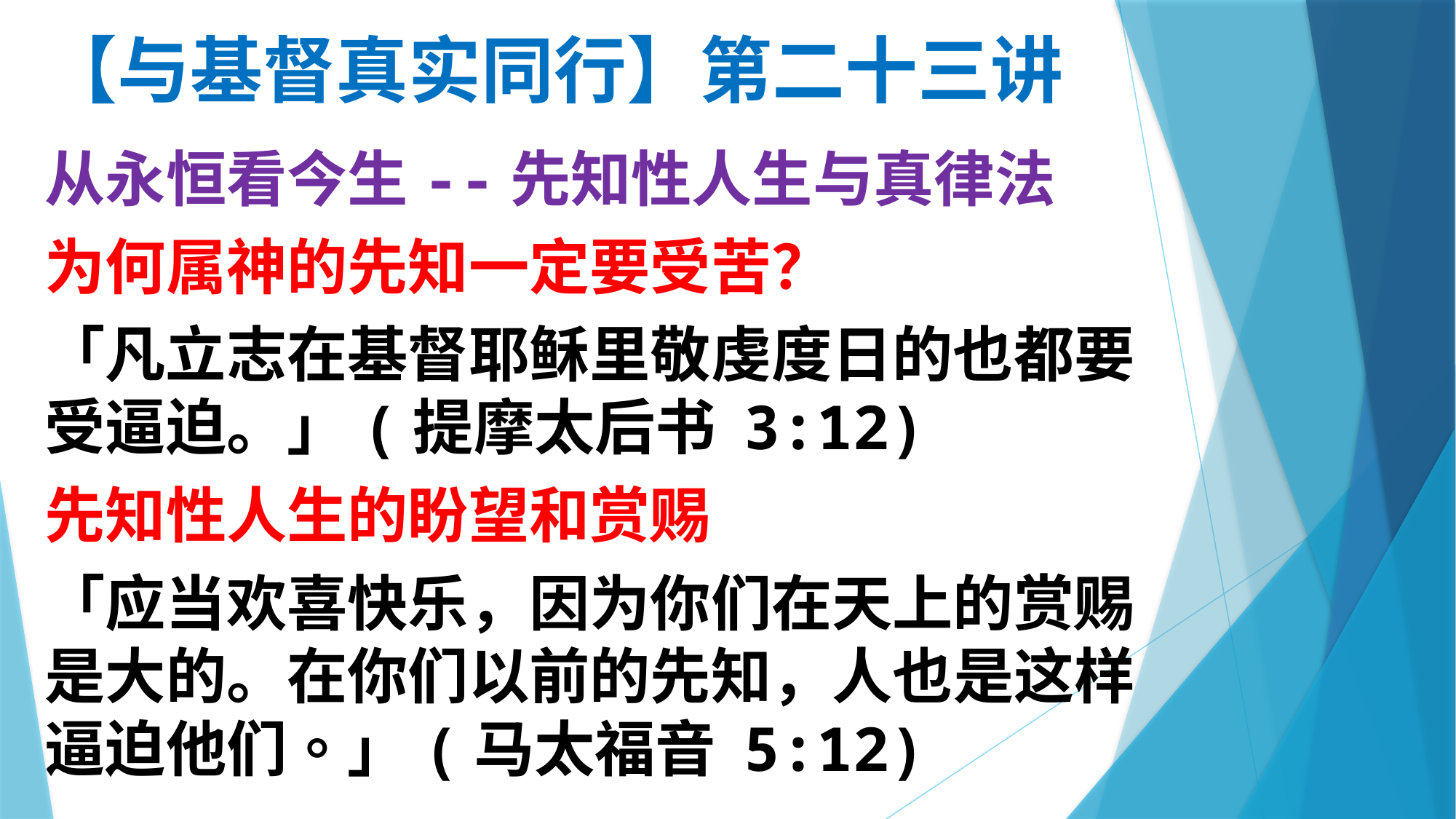

# 【与基督真实同行】第二十三讲
从永恒看今生--先知性人生与真律法
为何属神的先知一定要受苦？
「凡立志在基督耶稣里敬虔度日的也都要受逼迫。」(提摩太后书 3:12)
先知性人生的盼望和赏赐
「应当欢喜快乐，因为你们在天上的赏赐是大的。在你们以前的先知，人也是这样逼迫他们。」(马太福音 5:12)